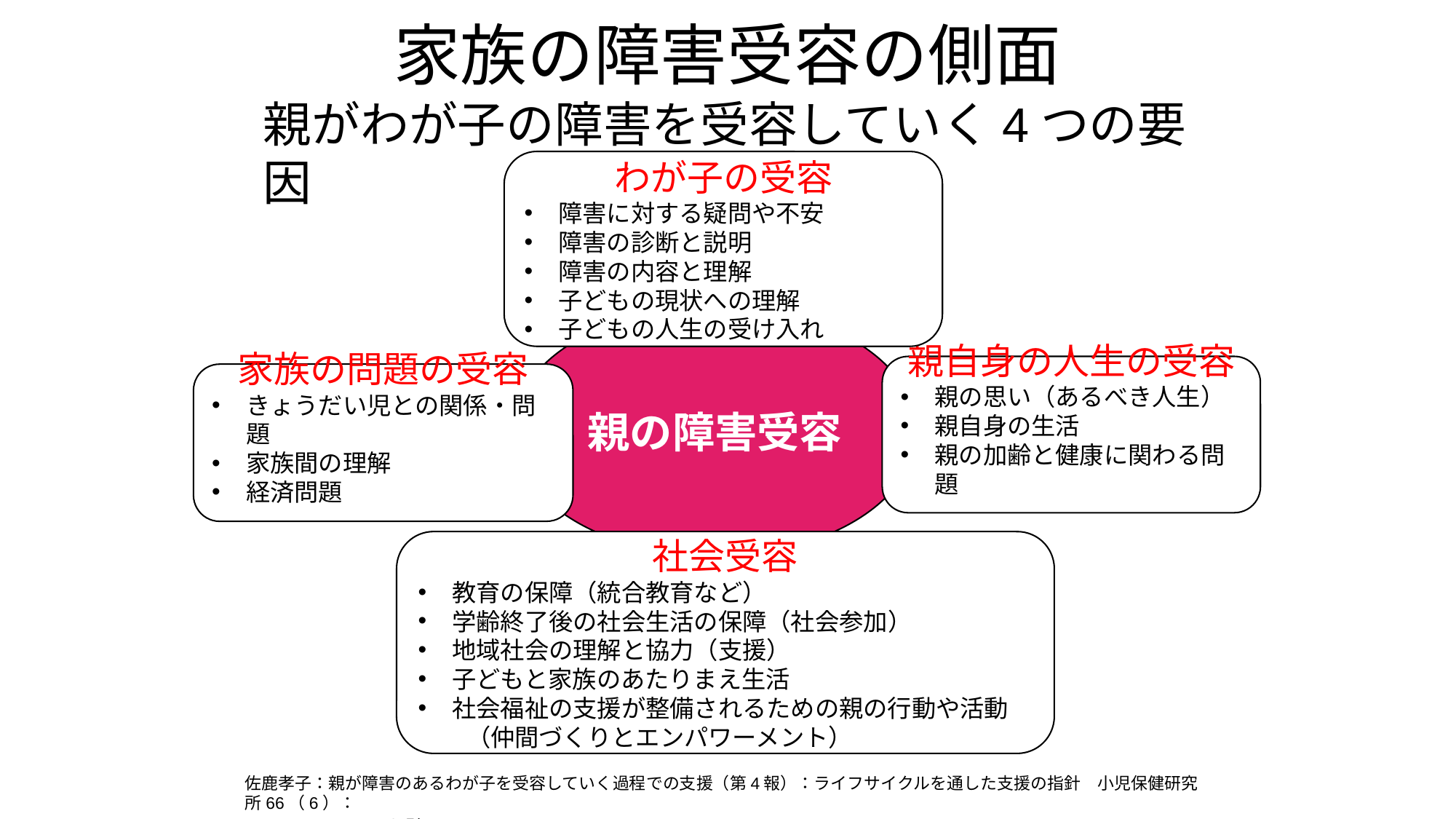

家族の障害受容の側面
親がわが子の障害を受容していく4つの要因
わが子の受容
障害に対する疑問や不安
障害の診断と説明
障害の内容と理解
子どもの現状への理解
子どもの人生の受け入れ
親の障害受容
親自身の人生の受容
親の思い（あるべき人生）
親自身の生活
親の加齢と健康に関わる問題

家族の問題の受容
きょうだい児との関係・問題
家族間の理解
経済問題

社会受容
教育の保障（統合教育など）
学齢終了後の社会生活の保障（社会参加）
地域社会の理解と協力（支援）
子どもと家族のあたりまえ生活
社会福祉の支援が整備されるための親の行動や活動
　　（仲間づくりとエンパワーメント）
佐鹿孝子：親が障害のあるわが子を受容していく過程での支援（第4報）：ライフサイクルを通した支援の指針　小児保健研究所66（6）：
779-788、2007より引用